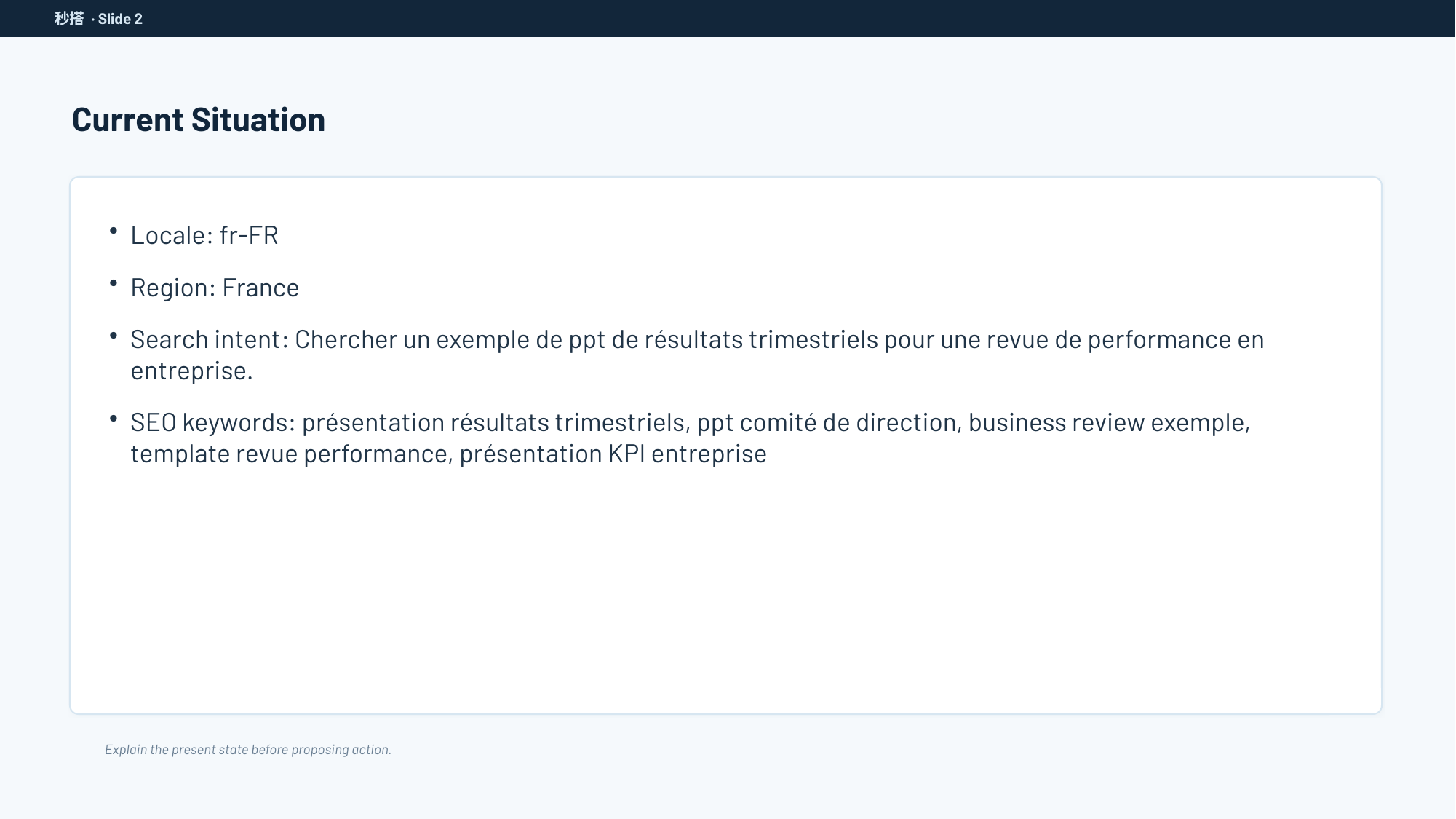

秒搭 · Slide 2
Current Situation

Locale: fr-FR
Region: France
Search intent: Chercher un exemple de ppt de résultats trimestriels pour une revue de performance en entreprise.
SEO keywords: présentation résultats trimestriels, ppt comité de direction, business review exemple, template revue performance, présentation KPI entreprise
Explain the present state before proposing action.